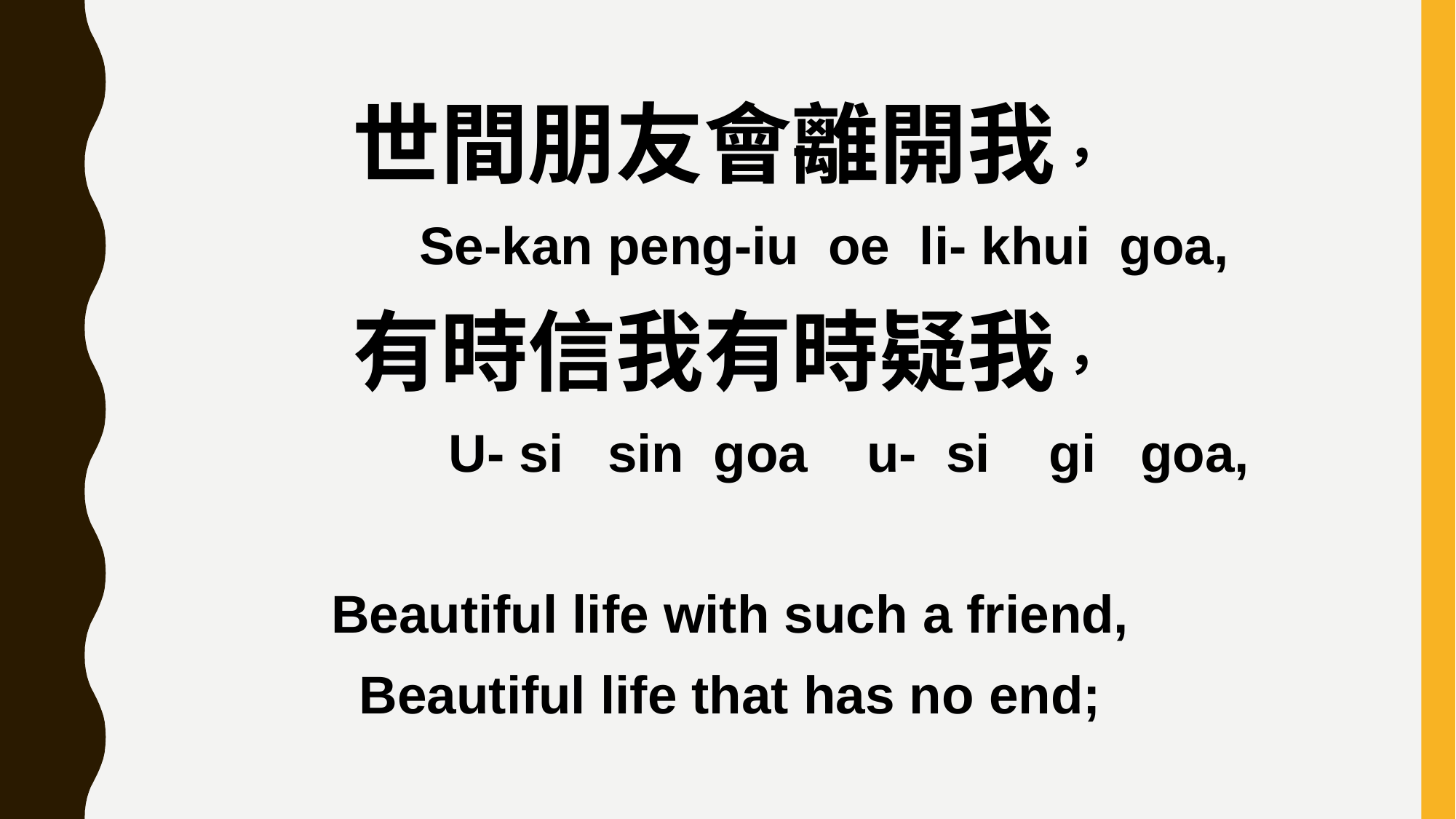

世間朋友會離開我，
               Se-kan peng-iu  oe  li- khui  goa,
有時信我有時疑我，
                 U- si   sin  goa    u-  si    gi   goa,

Beautiful life with such a friend,
Beautiful life that has no end;